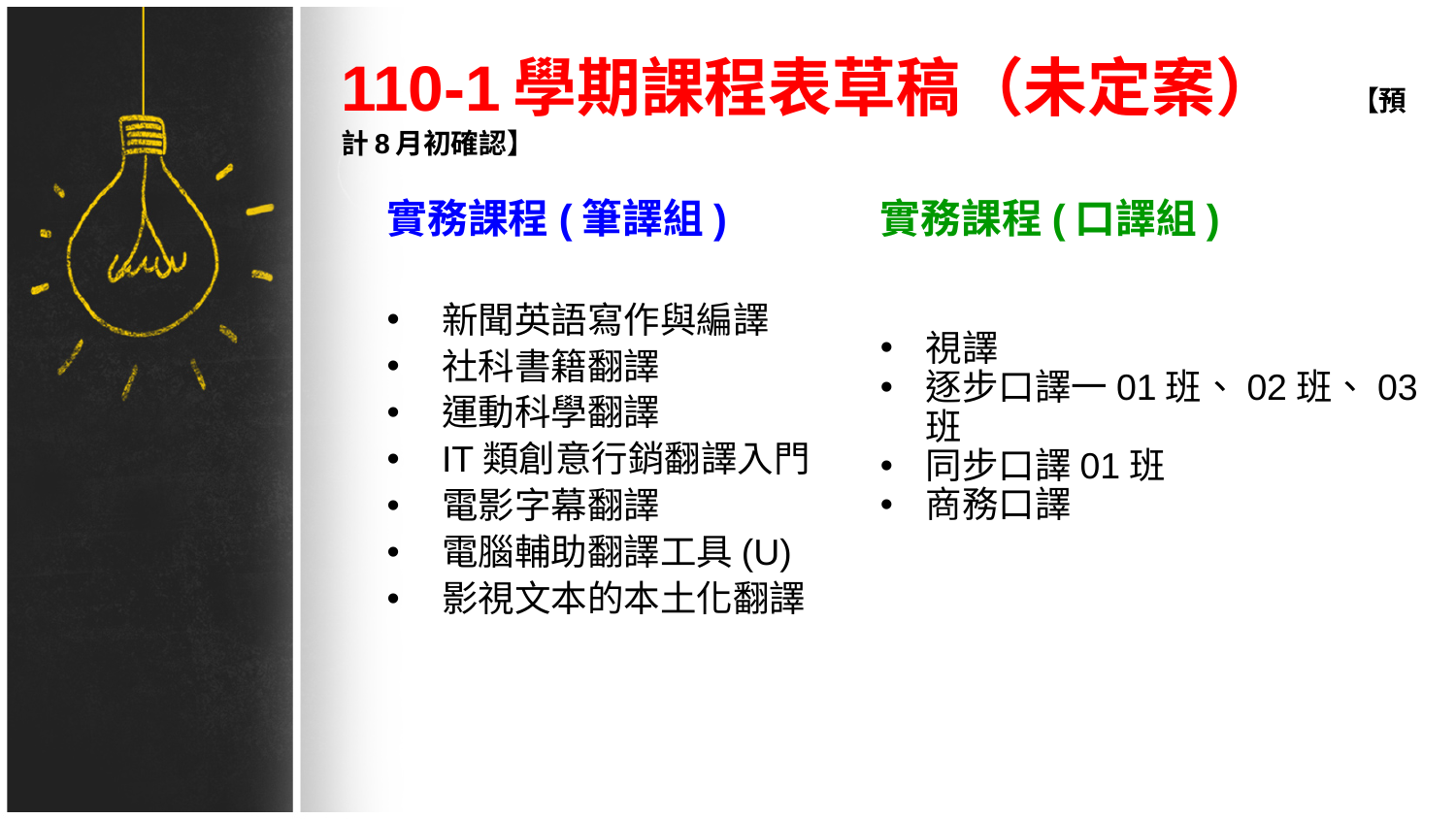

# 110-1學期課程表草稿（未定案）　【預計8月初確認】
實務課程(筆譯組)

新聞英語寫作與編譯
社科書籍翻譯
運動科學翻譯
IT類創意行銷翻譯入門
電影字幕翻譯
電腦輔助翻譯工具(U)
影視文本的本土化翻譯

實務課程(口譯組)

視譯
逐步口譯一01班、02班、03班
同步口譯01班
商務口譯